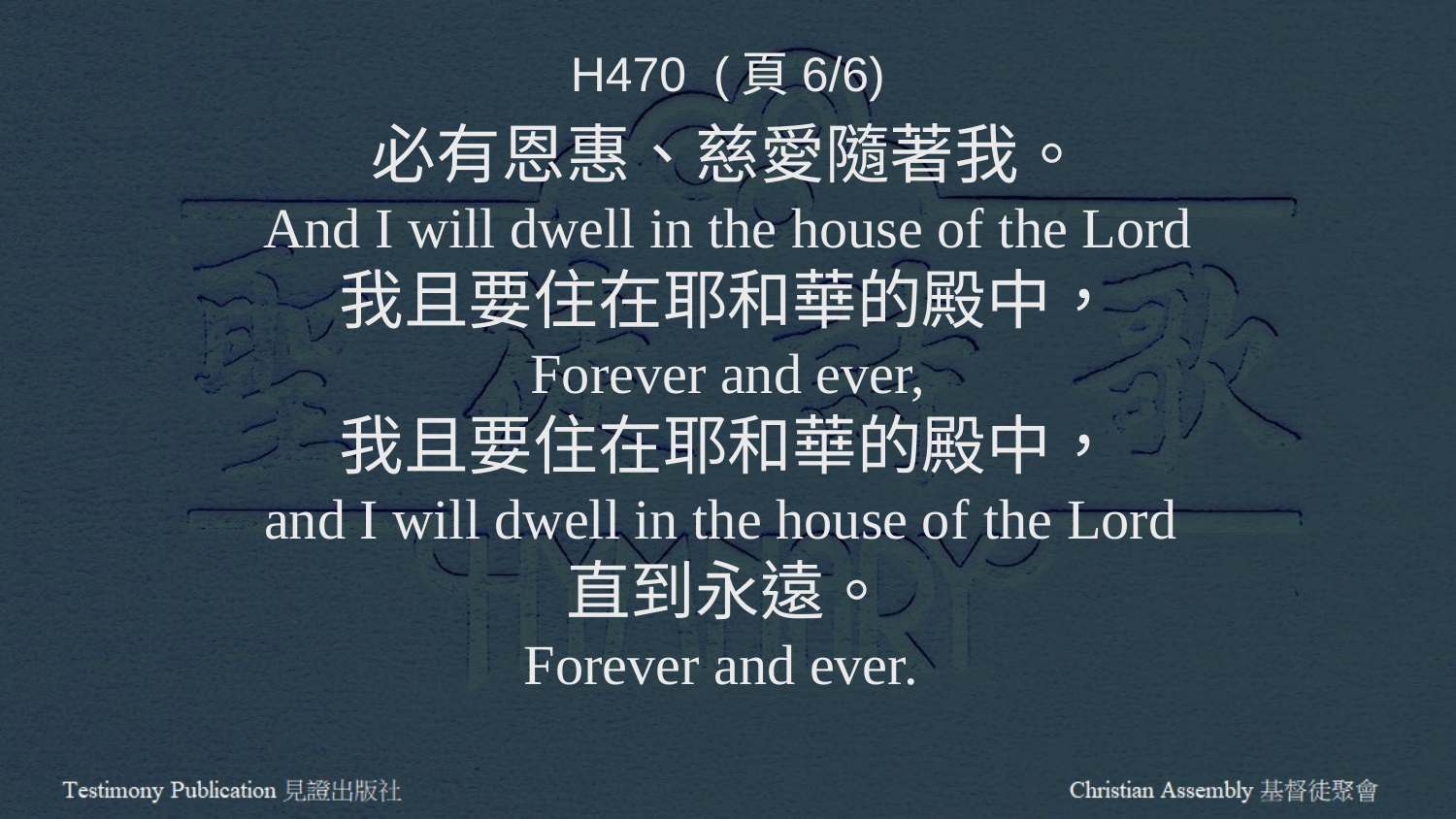

H470  (頁6/6)
必有恩惠、慈愛隨著我。
And I will dwell in the house of the Lord
我且要住在耶和華的殿中，
Forever and ever,
我且要住在耶和華的殿中，
and I will dwell in the house of the Lord
直到永遠。
Forever and ever.